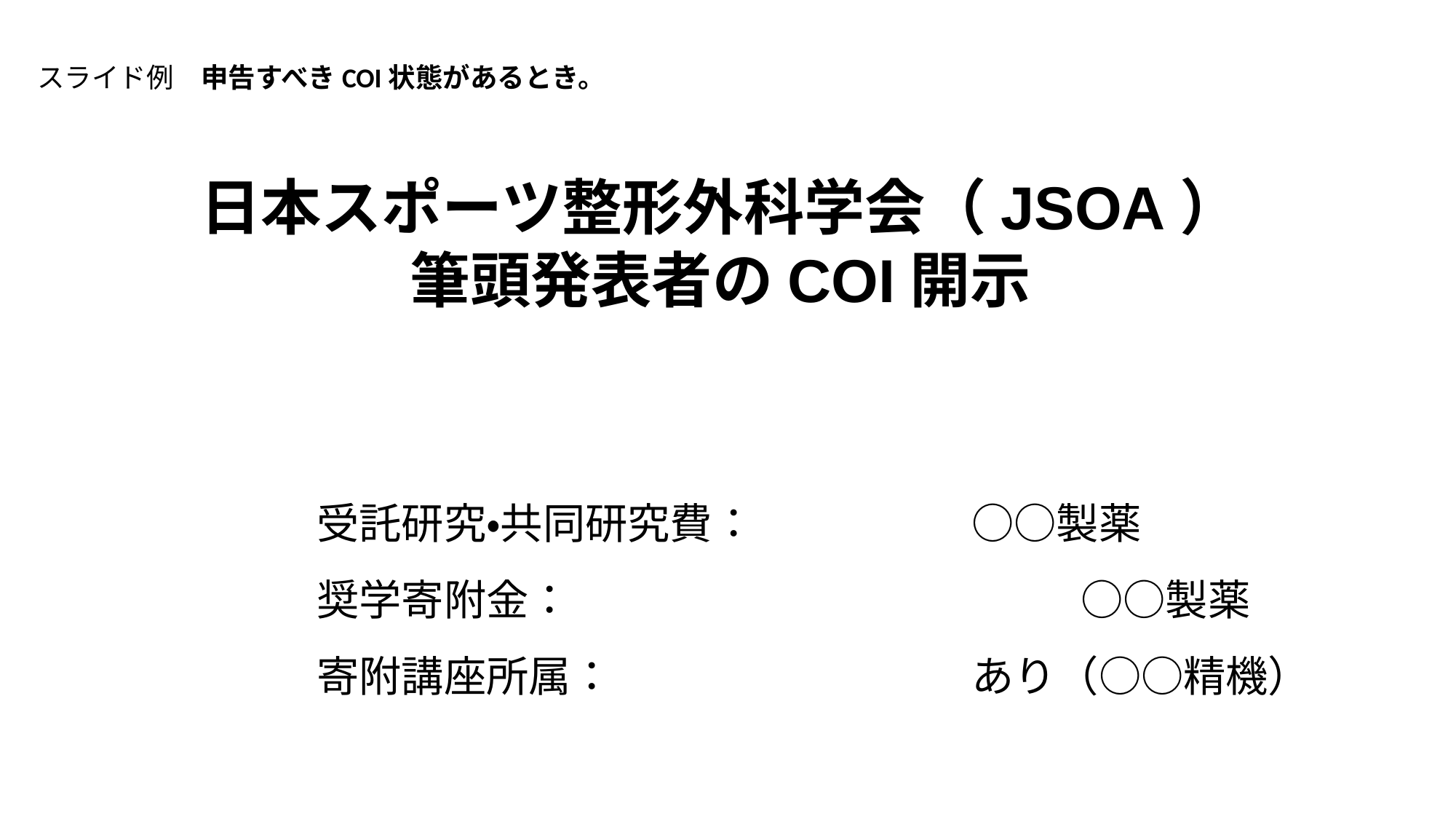

スライド例　申告すべきCOI状態があるとき。

日本スポーツ整形外科学会（JSOA）
筆頭発表者のCOI開示
受託研究・共同研究費：		○○製薬
奨学寄附金：					○○製薬
寄附講座所属：				あり（○○精機）